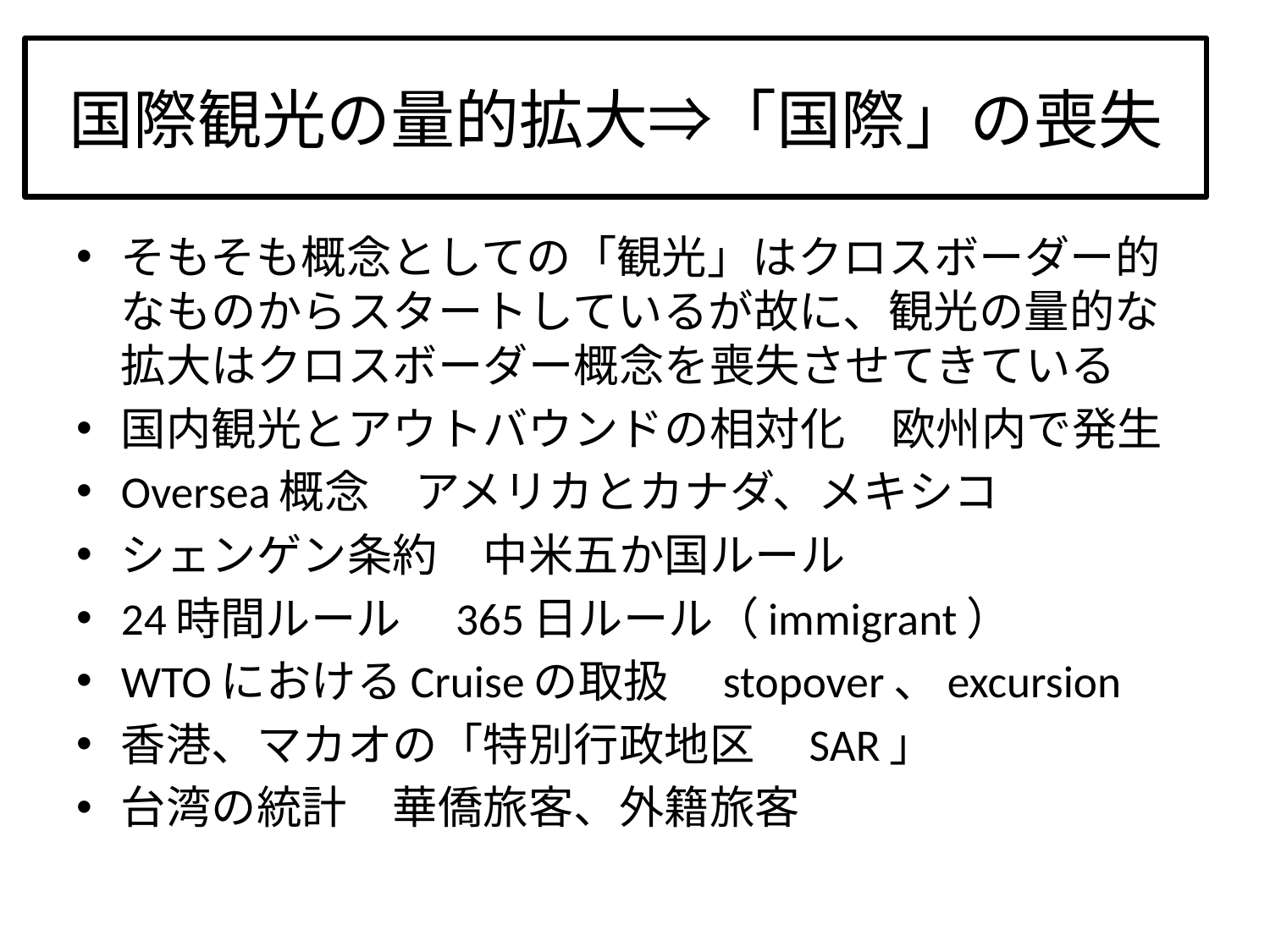

# 国際観光の量的拡大⇒「国際」の喪失
そもそも概念としての「観光」はクロスボーダー的なものからスタートしているが故に、観光の量的な拡大はクロスボーダー概念を喪失させてきている
国内観光とアウトバウンドの相対化　欧州内で発生
Oversea概念　アメリカとカナダ、メキシコ
シェンゲン条約　中米五か国ルール
24時間ルール　365日ルール（immigrant）
WTOにおけるCruiseの取扱　stopover、excursion
香港、マカオの「特別行政地区　SAR」
台湾の統計　華僑旅客、外籍旅客